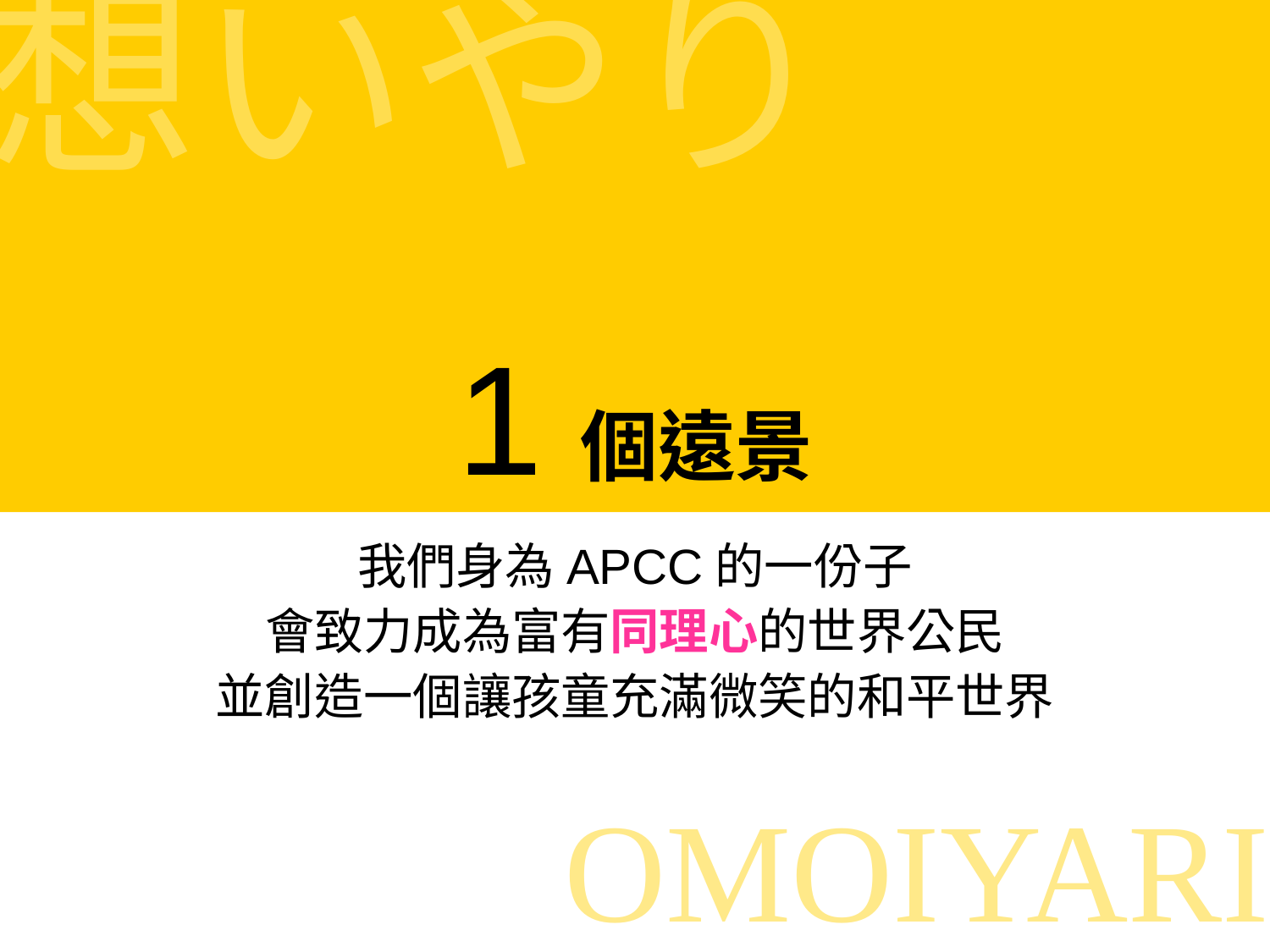

# 1個遠景
想いやり
我們身為APCC的一份子
會致力成為富有同理心的世界公民
並創造一個讓孩童充滿微笑的和平世界
OMOIYARI